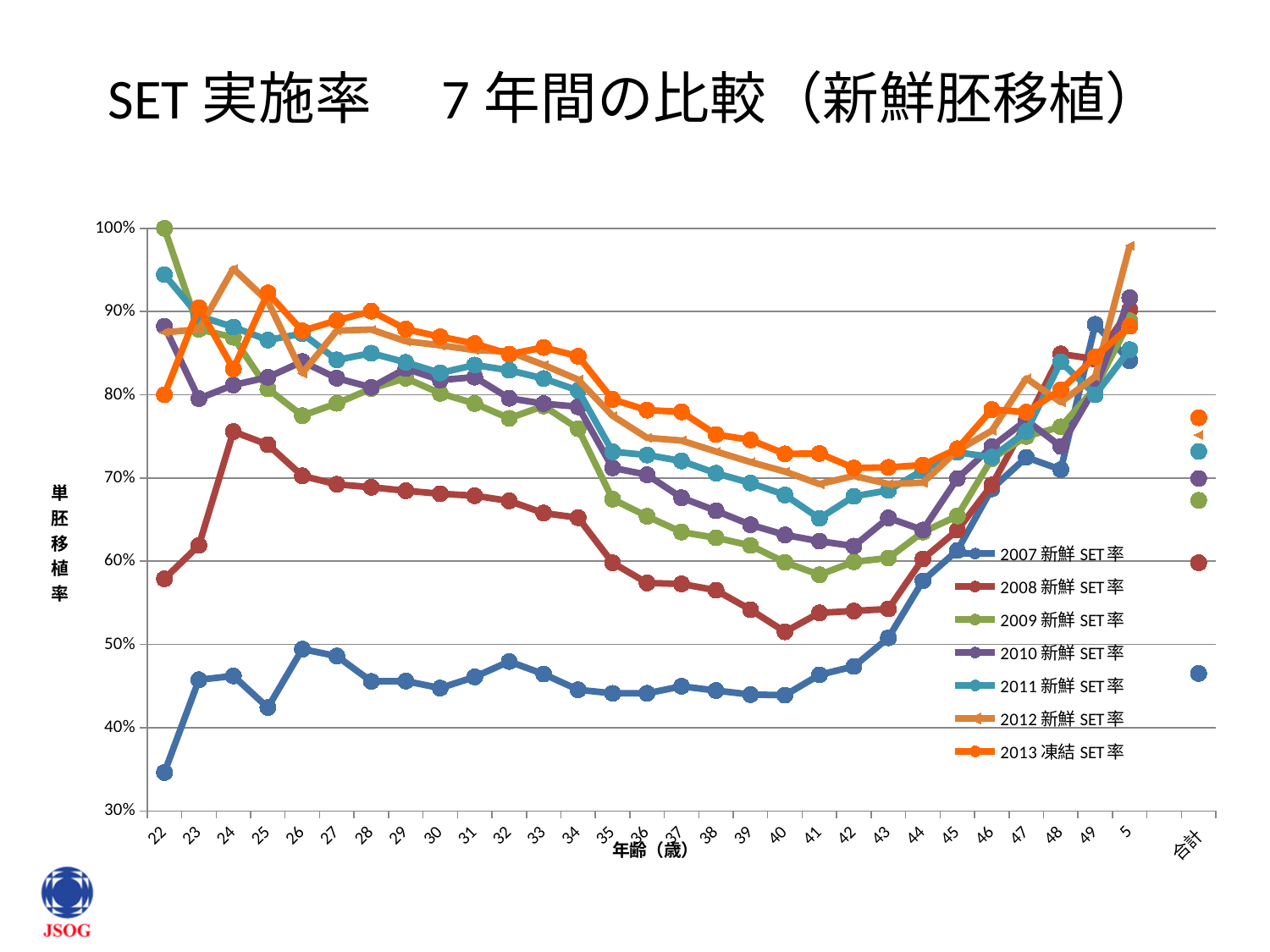

# SET実施率　7年間の比較（新鮮胚移植）

### Chart

| Category | 2007新鮮SET率 | 2008新鮮SET率 | 2009新鮮SET率 | 2010新鮮SET率 | 2011新鮮SET率 | 2012新鮮SET率 | 2013凍結SET率 |
|---|---|---|---|---|---|---|---|
| 22 | 0.34615384615384603 | 0.578947368421053 | 1.0 | 0.8823529411764709 | 0.9444444444444441 | 0.8750000000000001 | 0.8 |
| 23 | 0.457627118644068 | 0.6190476190476191 | 0.8787878787878791 | 0.795454545454545 | 0.8947368421052629 | 0.8787878787878791 | 0.9047619047619049 |
| 24 | 0.46226415094339596 | 0.7558139534883722 | 0.8690476190476191 | 0.8117647058823528 | 0.8813559322033901 | 0.951612903225806 | 0.830985915492958 |
| 25 | 0.42424242424242403 | 0.740112994350282 | 0.807228915662651 | 0.8209876543209881 | 0.8658536585365852 | 0.912408759124088 | 0.922413793103448 |
| 26 | 0.49447513812154703 | 0.7026239067055391 | 0.7749196141479101 | 0.839869281045752 | 0.8735177865612649 | 0.8259109311740891 | 0.8769230769230772 |
| 27 | 0.48615384615384605 | 0.6924428822495611 | 0.7897526501766781 | 0.819956616052061 | 0.8418891170431212 | 0.8771551724137933 | 0.889400921658986 |
| 28 | 0.45568300312825905 | 0.68895966029724 | 0.8073908174692052 | 0.808959156785244 | 0.8500000000000001 | 0.8783783783783782 | 0.90053050397878 |
| 29 | 0.45605858854860204 | 0.684722222222222 | 0.819969742813918 | 0.8315080033698401 | 0.838961038961039 | 0.86436170212766 | 0.878947368421053 |
| 30 | 0.44764150943396197 | 0.681102362204724 | 0.8017291066282421 | 0.8177083333333331 | 0.826143790849673 | 0.859424920127795 | 0.8697614442295292 |
| 31 | 0.46106399383192004 | 0.6787807737397421 | 0.789473684210526 | 0.8212215782434241 | 0.8357536304456681 | 0.8536585365853662 | 0.861538461538462 |
| 32 | 0.479624743476986 | 0.6724919093851132 | 0.771716469770674 | 0.795779685264664 | 0.829494799405646 | 0.851866251944012 | 0.8488188976377952 |
| 33 | 0.4644848484848481 | 0.6579156722354813 | 0.7865836399660339 | 0.789383070301291 | 0.8195137157107228 | 0.835886214442013 | 0.8568302594560802 |
| 34 | 0.44558697514995715 | 0.6523273770130161 | 0.7592380078035341 | 0.785574572127139 | 0.8051538259268999 | 0.81820519413731 | 0.8463130659767139 |
| 35 | 0.441333882256072 | 0.5981326590157559 | 0.6746554823247453 | 0.712237689590692 | 0.7316250842886042 | 0.7748051400884772 | 0.794433486741179 |
| 36 | 0.4413667610190051 | 0.5739367928209129 | 0.6540499621498863 | 0.7039422326307572 | 0.7276641550053821 | 0.74831013916501 | 0.7815427546342439 |
| 37 | 0.44978434996919303 | 0.5727848101265822 | 0.6350507416081191 | 0.6763609246830722 | 0.720492118415994 | 0.7450255326642012 | 0.7795318454001091 |
| 38 | 0.444741166803615 | 0.565208864483232 | 0.6282313557745951 | 0.6606595783023972 | 0.7057546145494032 | 0.7318652849740931 | 0.7522831050228309 |
| 39 | 0.439843428100536 | 0.54182101774225 | 0.618985208762404 | 0.6438235810929539 | 0.694089180781196 | 0.7191985645933011 | 0.7457877623411171 |
| 40 | 0.43899521531100505 | 0.515281042957897 | 0.598684210526316 | 0.6316499614494993 | 0.6796641791044782 | 0.7077901924270641 | 0.729017517136329 |
| 41 | 0.463611859838275 | 0.5380163114969739 | 0.5837505689576699 | 0.6241568296795952 | 0.651511991657977 | 0.692756183745583 | 0.7295367756931761 |
| 42 | 0.473716759431045 | 0.5403170227429358 | 0.599345627602617 | 0.618200305033045 | 0.6780511105803682 | 0.7025436199285261 | 0.7121212121212122 |
| 43 | 0.5080745341614911 | 0.542736680720583 | 0.603882693102024 | 0.6521298174442193 | 0.685133887349954 | 0.692862870890136 | 0.7127796348675752 |
| 44 | 0.5765124555160139 | 0.6027964785085452 | 0.6350762527233111 | 0.6375545851528379 | 0.709361900326036 | 0.6943820224719099 | 0.715627347858753 |
| 45 | 0.6130514705882352 | 0.637314734088928 | 0.6544054747647561 | 0.699526813880126 | 0.7309090909090912 | 0.7330402010050251 | 0.7351351351351351 |
| 46 | 0.6870503597122298 | 0.691680261011419 | 0.72318339100346 | 0.7377049180327871 | 0.7250803858520899 | 0.7568389057750761 | 0.7822685788787479 |
| 47 | 0.7249190938511331 | 0.7667844522968202 | 0.7500000000000001 | 0.7694704049844241 | 0.7557471264367822 | 0.8197674418604649 | 0.7791798107255522 |
| 48 | 0.710144927536232 | 0.8490566037735852 | 0.7615894039735102 | 0.7379310344827591 | 0.8396946564885504 | 0.791139240506329 | 0.805882352941176 |
| 49 | 0.884615384615385 | 0.842857142857143 | 0.808219178082192 | 0.8088235294117649 | 0.8 | 0.8219178082191781 | 0.8453608247422678 |
| 50歳以上 | 0.8409090909090912 | 0.9024390243902439 | 0.8888888888888891 | 0.916666666666667 | 0.854166666666667 | 0.979166666666667 | 0.8823529411764709 |
|  | None | None | None | None | None | None | None |
| 合計 | 0.465274654673948 | 0.5982523107984479 | 0.6731934805137713 | 0.6995144288392389 | 0.7319978682717331 | 0.7517937664842181 | 0.772438549013559 |